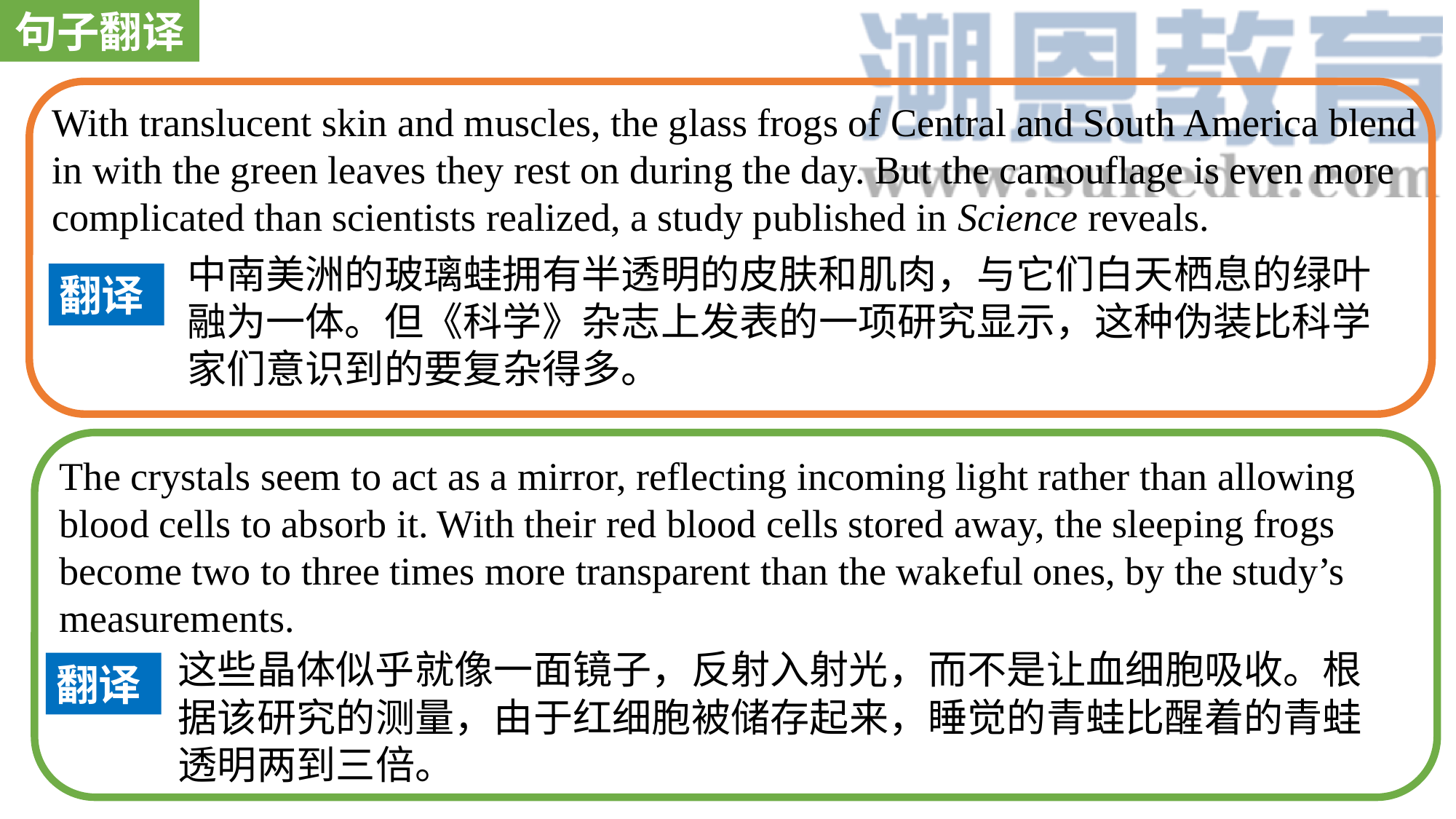

句子翻译

With translucent skin and muscles, the glass frogs of Central and South America blend in with the green leaves they rest on during the day. But the camouflage is even more complicated than scientists realized, a study published in Science reveals.
中南美洲的玻璃蛙拥有半透明的皮肤和肌肉，与它们白天栖息的绿叶融为一体。但《科学》杂志上发表的一项研究显示，这种伪装比科学家们意识到的要复杂得多。
翻译

The crystals seem to act as a mirror, reflecting incoming light rather than allowing blood cells to absorb it. With their red blood cells stored away, the sleeping frogs become two to three times more transparent than the wakeful ones, by the study’s measurements.
这些晶体似乎就像一面镜子，反射入射光，而不是让血细胞吸收。根据该研究的测量，由于红细胞被储存起来，睡觉的青蛙比醒着的青蛙透明两到三倍。
翻译